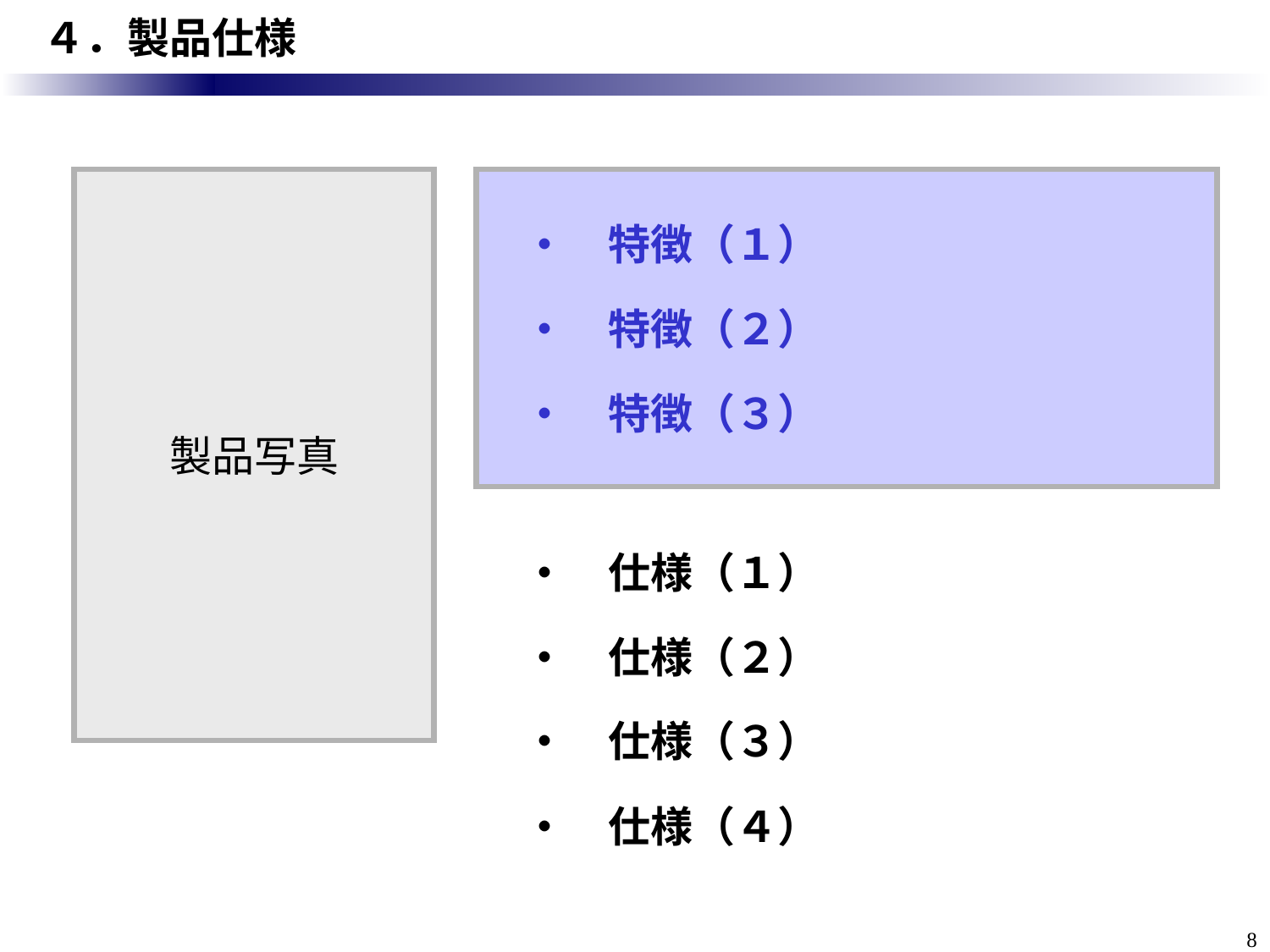

# ４．製品仕様
製品写真
・　特徴（１）
・　特徴（２）
・　特徴（３）
・　仕様（１）
・　仕様（２）
・　仕様（３）
・　仕様（４）
8